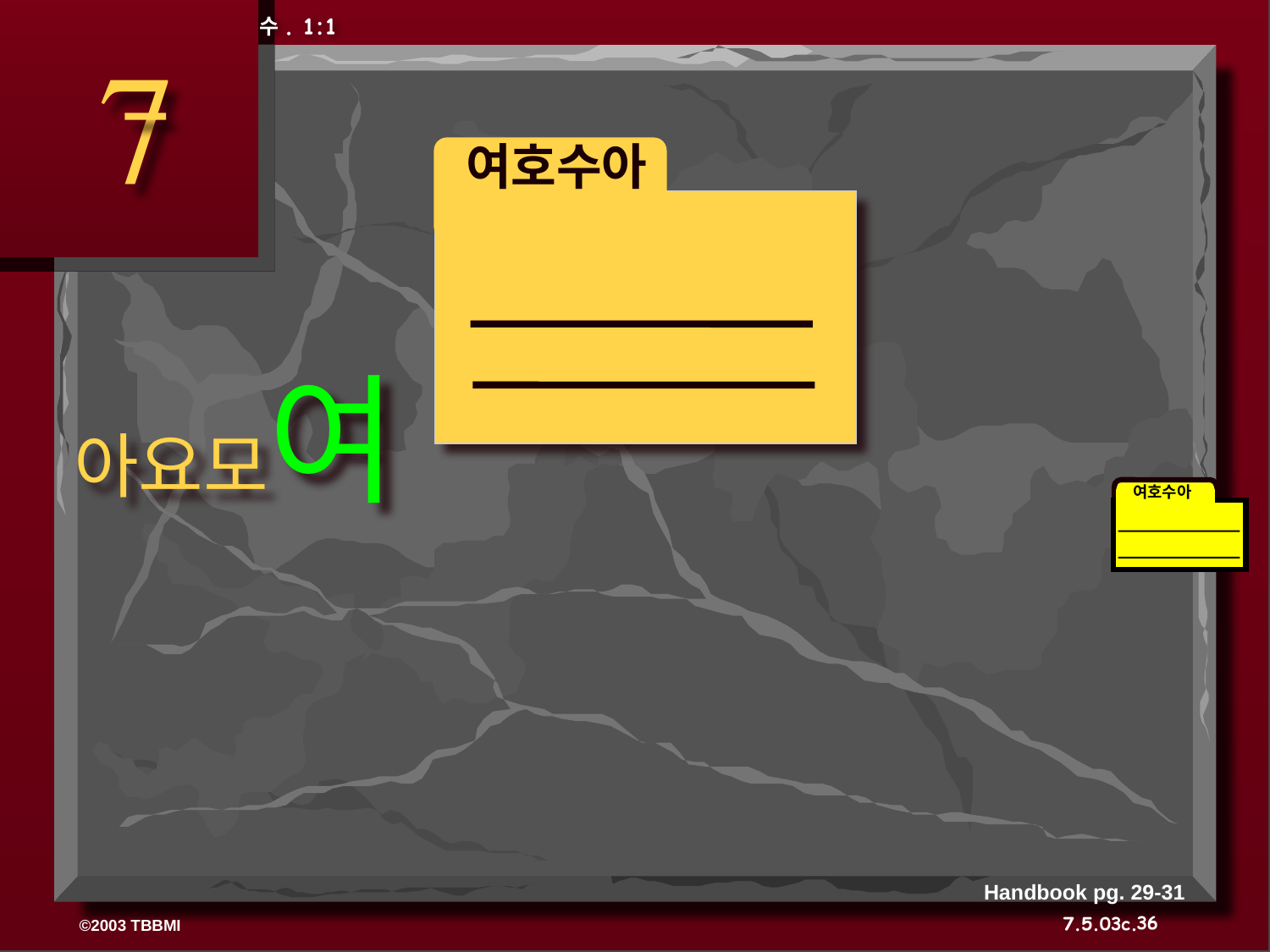

수. 1:1

7

   여호수아

아요모여

여호수아

Handbook pg. 29-31
36